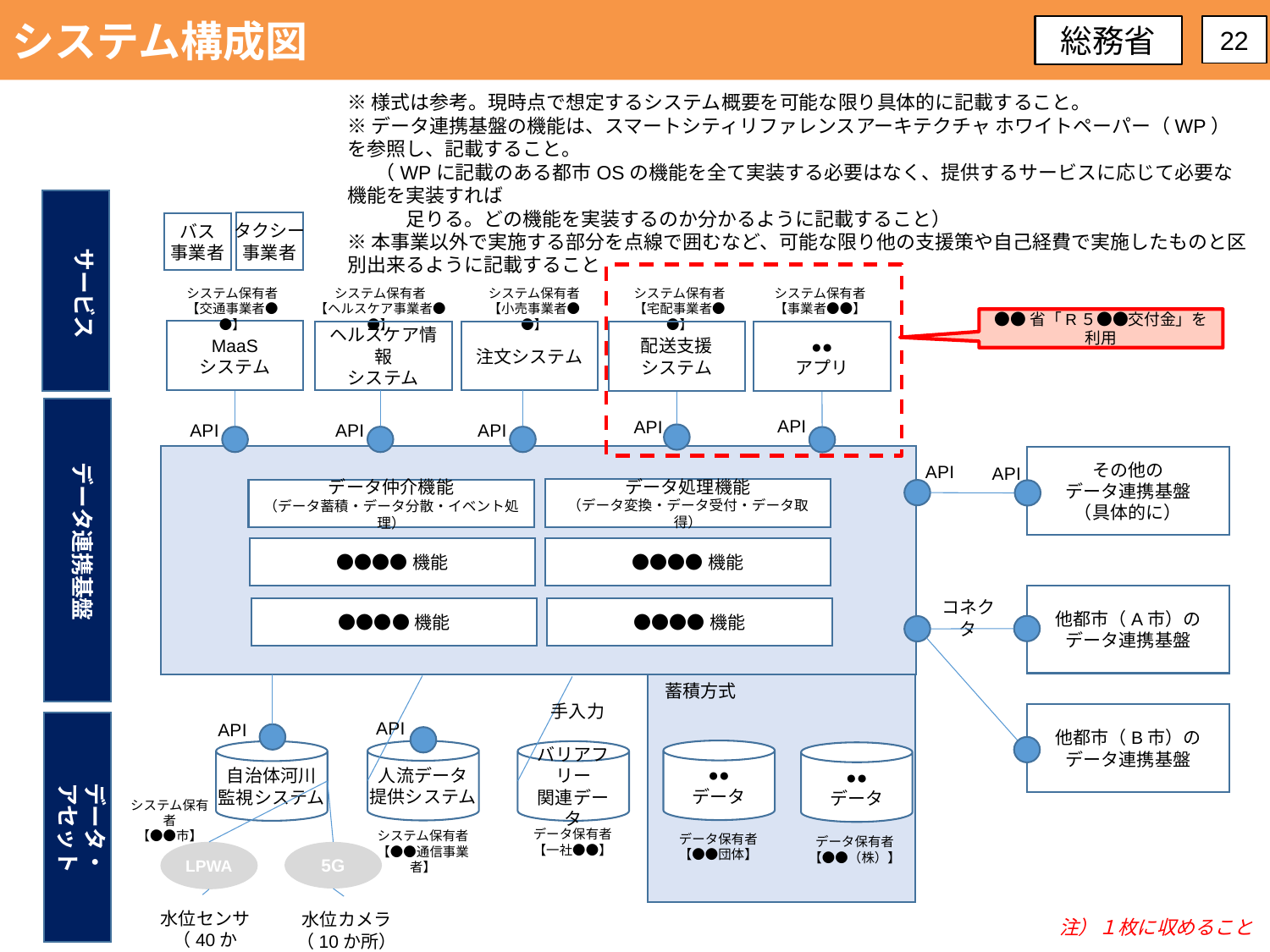

システム構成図
総務省
22
※様式は参考。現時点で想定するシステム概要を可能な限り具体的に記載すること。
※データ連携基盤の機能は、スマートシティリファレンスアーキテクチャ ホワイトペーパー（WP）を参照し、記載すること。
 　（WPに記載のある都市OSの機能を全て実装する必要はなく、提供するサービスに応じて必要な機能を実装すれば
　　　足りる。どの機能を実装するのか分かるように記載すること）
※本事業以外で実施する部分を点線で囲むなど、可能な限り他の支援策や自己経費で実施したものと区別出来るように記載すること

サービス
タクシー
事業者
バス
事業者

システム保有者
【交通事業者●●】
システム保有者
【ヘルスケア事業者●●】
システム保有者
【小売事業者●●】
システム保有者
【宅配事業者●●】
システム保有者
【事業者●●】
●●省「R５●●交付金」を利用
MaaS
システム
ヘルスケア情報
システム
注文システム
配送支援
システム
●●
アプリ

API
API
API
API
API

その他の
データ連携基盤
（具体的に）
API
データ連携基盤
API
データ処理機能
（データ変換・データ受付・データ取得）
データ仲介機能
（データ蓄積・データ分散・イベント処理）

●●●●機能
●●●●機能
他都市（A市）の
データ連携基盤
コネクタ
●●●●機能
●●●●機能

蓄積方式

手入力
他都市（B市）の
データ連携基盤
API

API

データ・
アセット

●●
データ
人流データ
提供システム
自治体河川
監視システム
バリアフリー
関連データ
●●
データ
システム保有者
【●●市】
データ保有者
【一社●●】
システム保有者
【●●通信事業者】
データ保有者
【●●団体】
データ保有者
【●●（株）】
LPWA
5G
水位センサ
（40か所）
水位カメラ
（10か所）
注）１枚に収めること